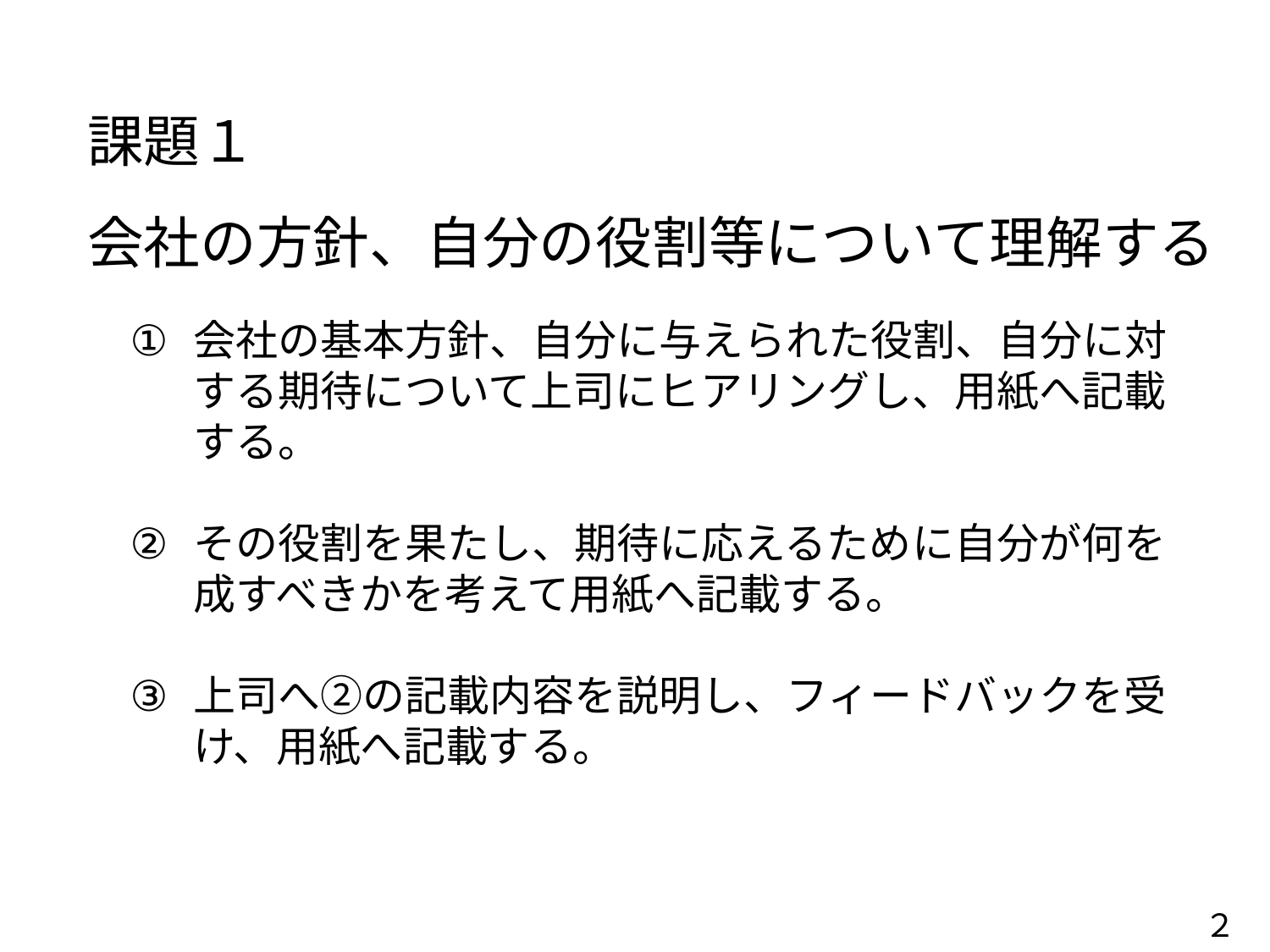

課題１
会社の方針、自分の役割等について理解する
会社の基本方針、自分に与えられた役割、自分に対する期待について上司にヒアリングし、用紙へ記載する。

その役割を果たし、期待に応えるために自分が何を成すべきかを考えて用紙へ記載する。

上司へ②の記載内容を説明し、フィードバックを受け、用紙へ記載する。
２